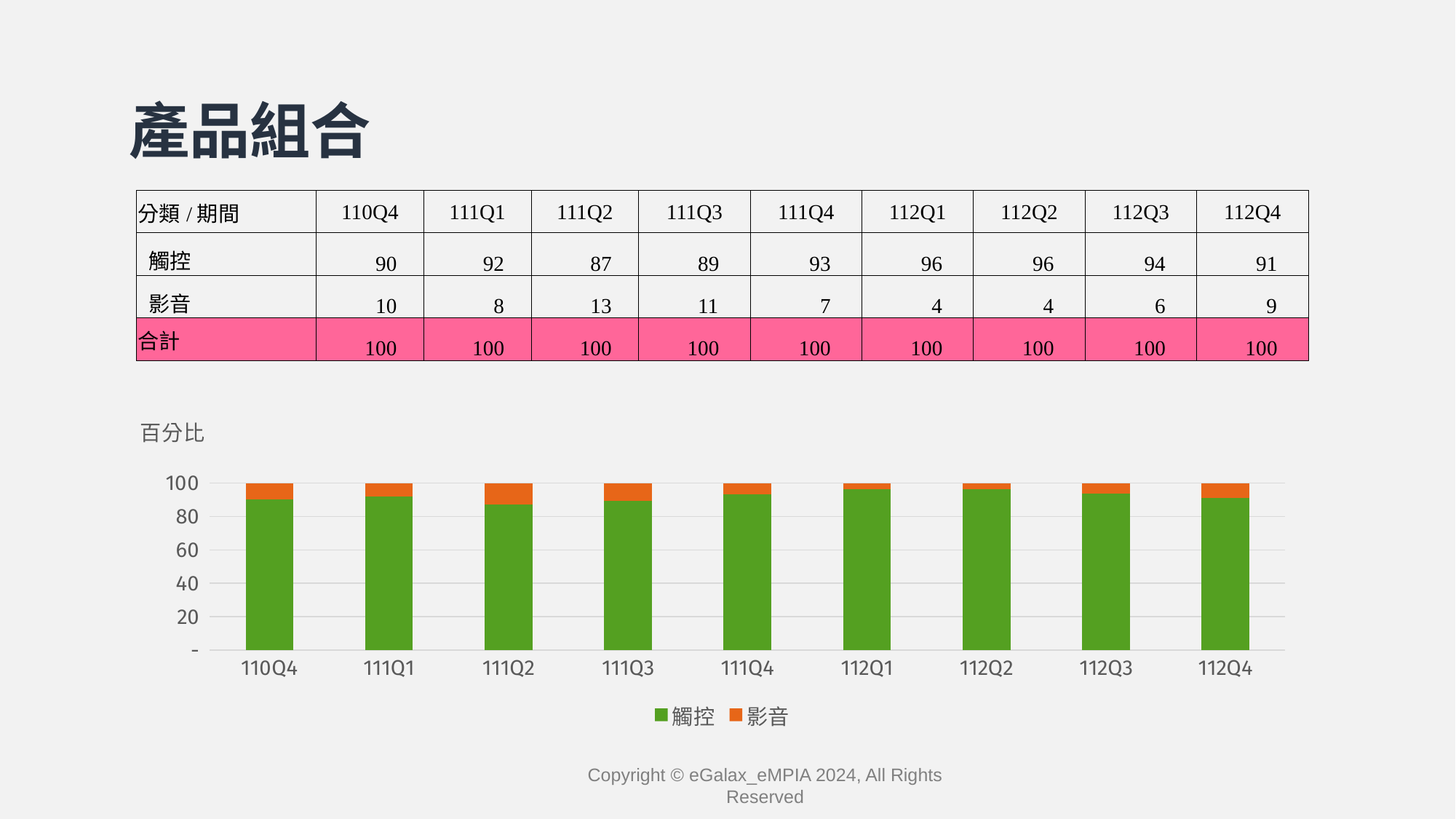

產品組合
| 分類/期間 | 110Q4 | 111Q1 | 111Q2 | 111Q3 | 111Q4 | 112Q1 | 112Q2 | 112Q3 | 112Q4 |
| --- | --- | --- | --- | --- | --- | --- | --- | --- | --- |
| 觸控 | 90 | 92 | 87 | 89 | 93 | 96 | 96 | 94 | 91 |
| 影音 | 10 | 8 | 13 | 11 | 7 | 4 | 4 | 6 | 9 |
| 合計 | 100 | 100 | 100 | 100 | 100 | 100 | 100 | 100 | 100 |

[unsupported chart]

Copyright © eGalax_eMPIA 2024, All Rights Reserved